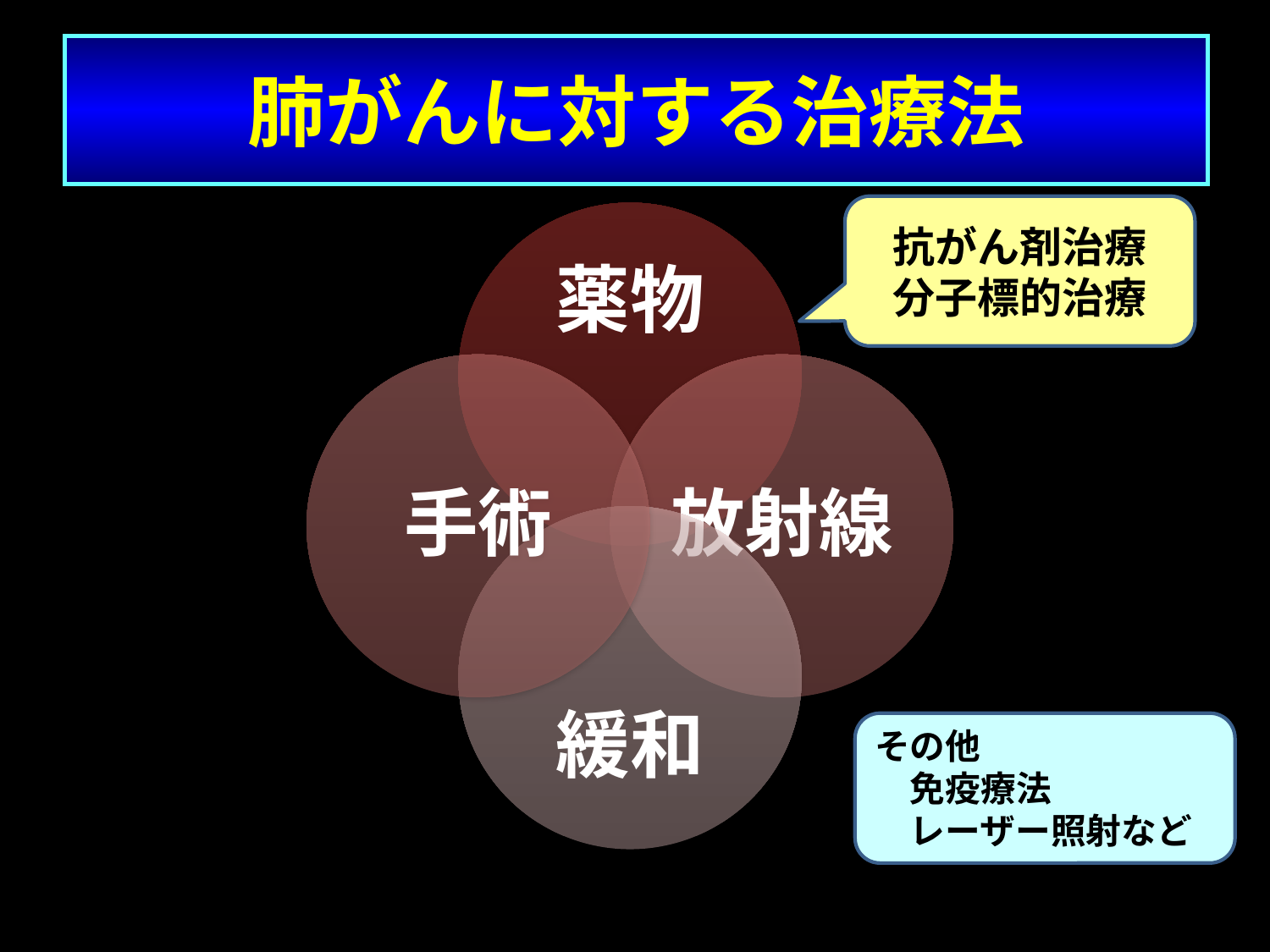

# 肺がんに対する治療法
薬物
放射線
緩和
手術
抗がん剤治療
分子標的治療
その他
　免疫療法
　レーザー照射など